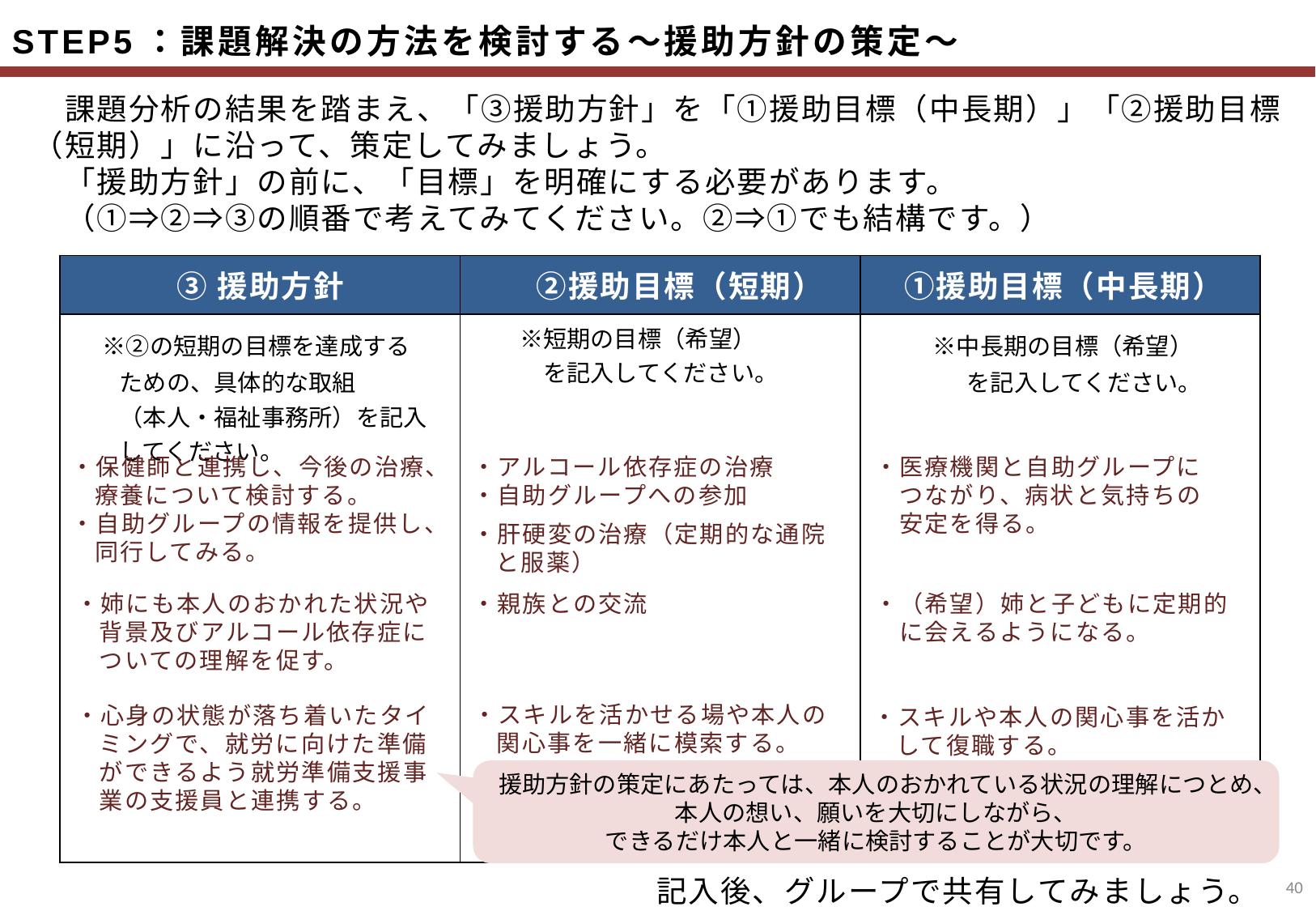

STEP5：課題解決の方法を検討する～援助方針の策定～
　課題分析の結果を踏まえ、「③援助方針」を「①援助目標（中長期）」「②援助目標（短期）」に沿って、策定してみましょう。
　「援助方針」の前に、「目標」を明確にする必要があります。
　（①⇒②⇒③の順番で考えてみてください。②⇒①でも結構です。）
| ③援助方針 | ②援助目標（短期） | ①援助目標（中長期） |
| --- | --- | --- |
| ※②の短期の目標を達成する 　　ための、具体的な取組 　　（本人・福祉事務所）を記入 　　してください。 | ※短期の目標（希望） 　　　を記入してください。 | ※中長期の目標（希望） 　　　　を記入してください。 |
・保健師と連携し、今後の治療、療養について検討する。
・自助グループの情報を提供し、同行してみる。

・医療機関と自助グループに
　つながり、病状と気持ちの
　安定を得る。
・アルコール依存症の治療
・自助グループへの参加
・肝硬変の治療（定期的な通院と服薬）
・親族との交流
・（希望）姉と子どもに定期的
　に会えるようになる。
・姉にも本人のおかれた状況や背景及びアルコール依存症についての理解を促す。
・スキルを活かせる場や本人の関心事を一緒に模索する。
・心身の状態が落ち着いたタイミングで、就労に向けた準備ができるよう就労準備支援事業の支援員と連携する。
・スキルや本人の関心事を活かして復職する。
援助方針の策定にあたっては、本人のおかれている状況の理解につとめ、本人の想い、願いを大切にしながら、
できるだけ本人と一緒に検討することが大切です。
40
記入後、グループで共有してみましょう。